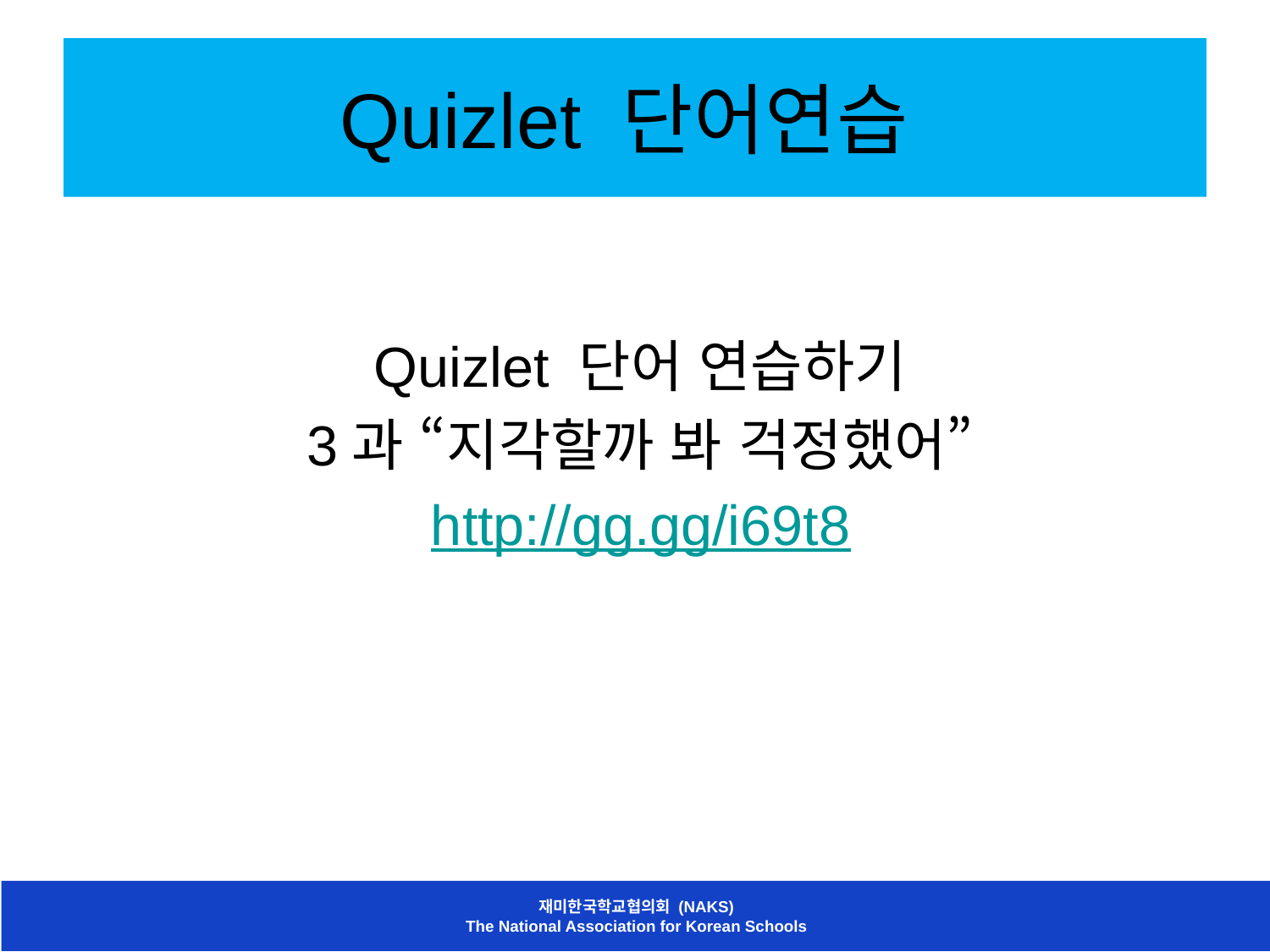

# Quizlet 단어연습
Quizlet 단어 연습하기
3과 “지각할까 봐 걱정했어”
http://gg.gg/i69t8

재미한국학교협의회 (NAKS)
The National Association for Korean Schools